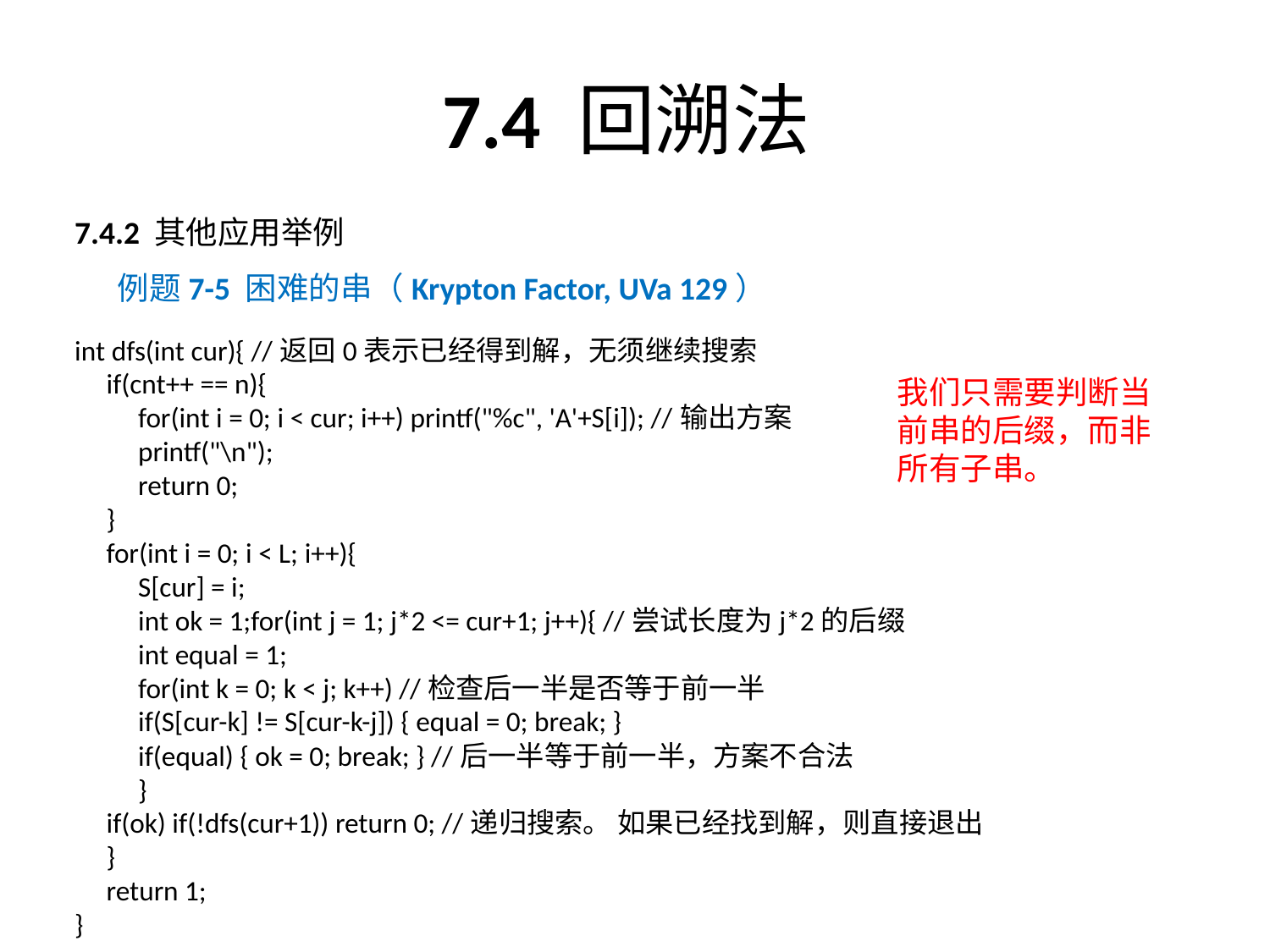

# 7.4 回溯法
7.4.2 其他应用举例
例题7-5 困难的串（Krypton Factor, UVa 129）
int dfs(int cur){ //返回0表示已经得到解，无须继续搜索
     if(cnt++ == n){
          for(int i = 0; i < cur; i++) printf("%c", 'A'+S[i]); //输出方案
          printf("\n");
          return 0;
     }
     for(int i = 0; i < L; i++){
          S[cur] = i;
          int ok = 1;for(int j = 1; j*2 <= cur+1; j++){ //尝试长度为j*2的后缀
          int equal = 1;
          for(int k = 0; k < j; k++) //检查后一半是否等于前一半
          if(S[cur-k] != S[cur-k-j]) { equal = 0; break; }
          if(equal) { ok = 0; break; } //后一半等于前一半，方案不合法
          }
     if(ok) if(!dfs(cur+1)) return 0; //递归搜索。 如果已经找到解，则直接退出
     }
     return 1;
}
我们只需要判断当前串的后缀，而非所有子串。